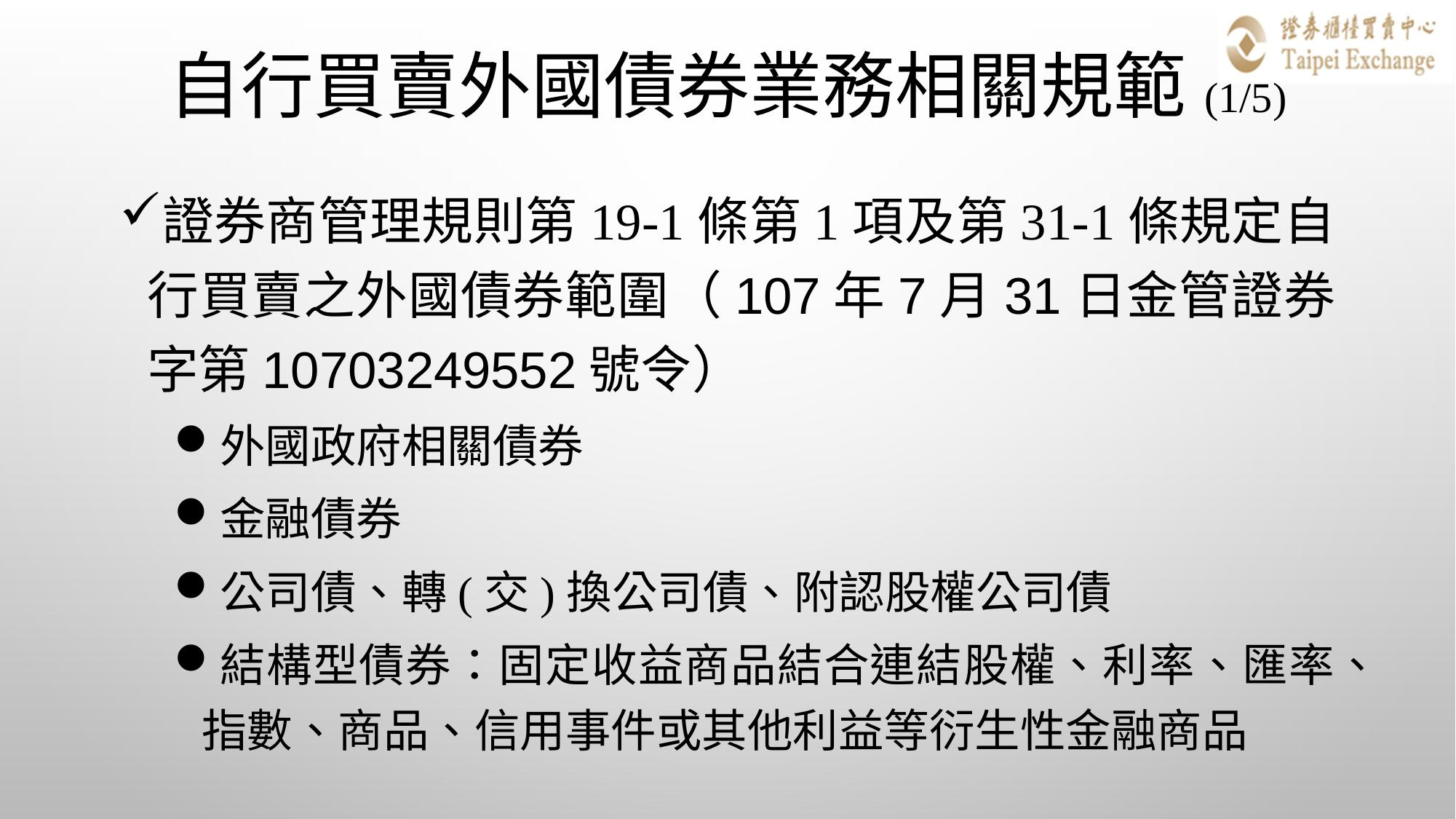

# 自行買賣外國債券業務相關規範(1/5)
證券商管理規則第19-1條第1項及第31-1條規定自行買賣之外國債券範圍（107年7月31日金管證券字第10703249552號令）
外國政府相關債券
金融債券
公司債、轉(交)換公司債、附認股權公司債
結構型債券：固定收益商品結合連結股權、利率、匯率、指數、商品、信用事件或其他利益等衍生性金融商品